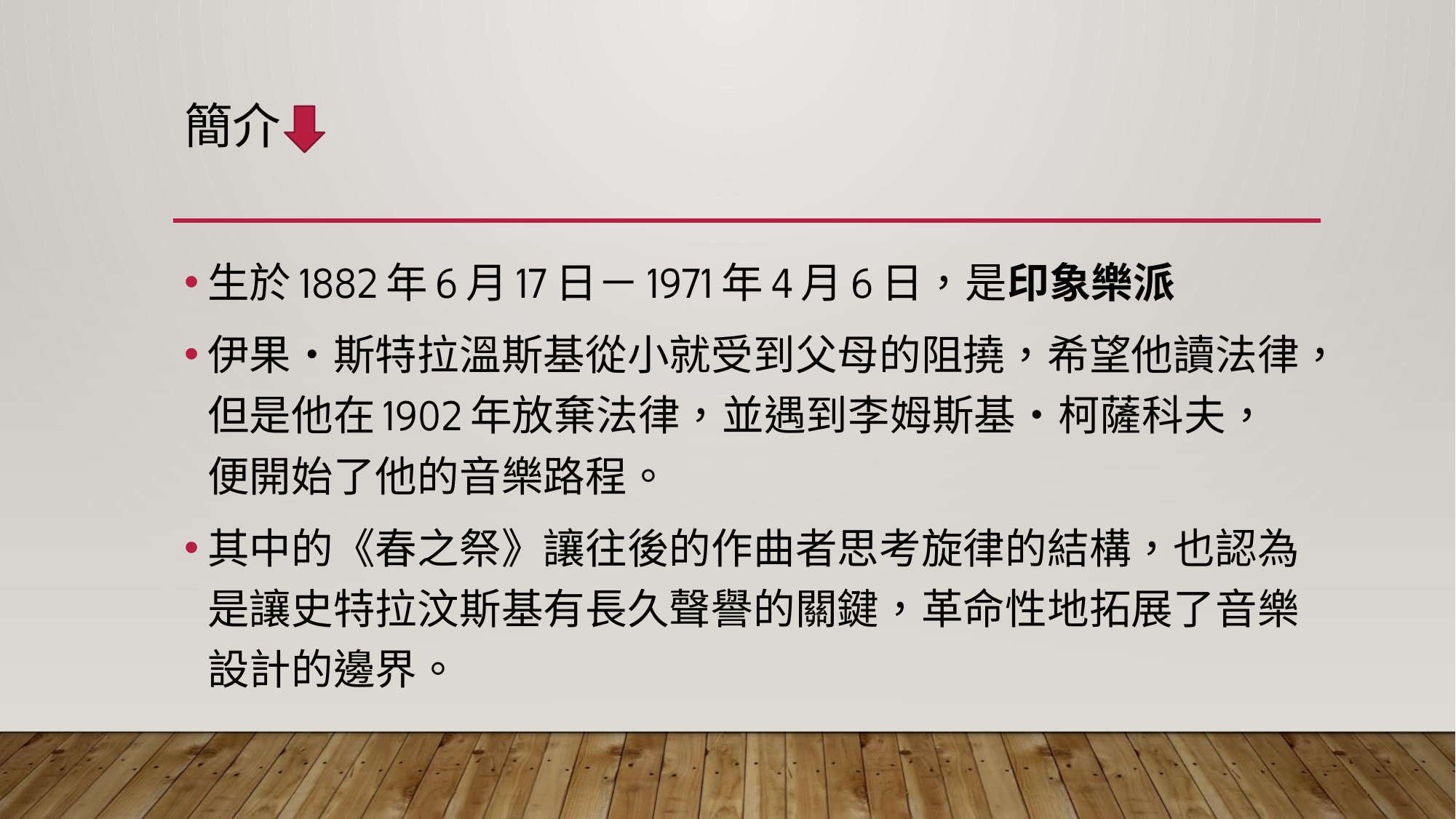

# 簡介

生於1882年6月17日－1971年4月6日，是印象樂派
伊果‧斯特拉溫斯基從小就受到父母的阻撓，希望他讀法律，但是他在1902年放棄法律，並遇到李姆斯基‧柯薩科夫，便開始了他的音樂路程。
其中的《春之祭》讓往後的作曲者思考旋律的結構，也認為是讓史特拉汶斯基有長久聲譽的關鍵，革命性地拓展了音樂設計的邊界。